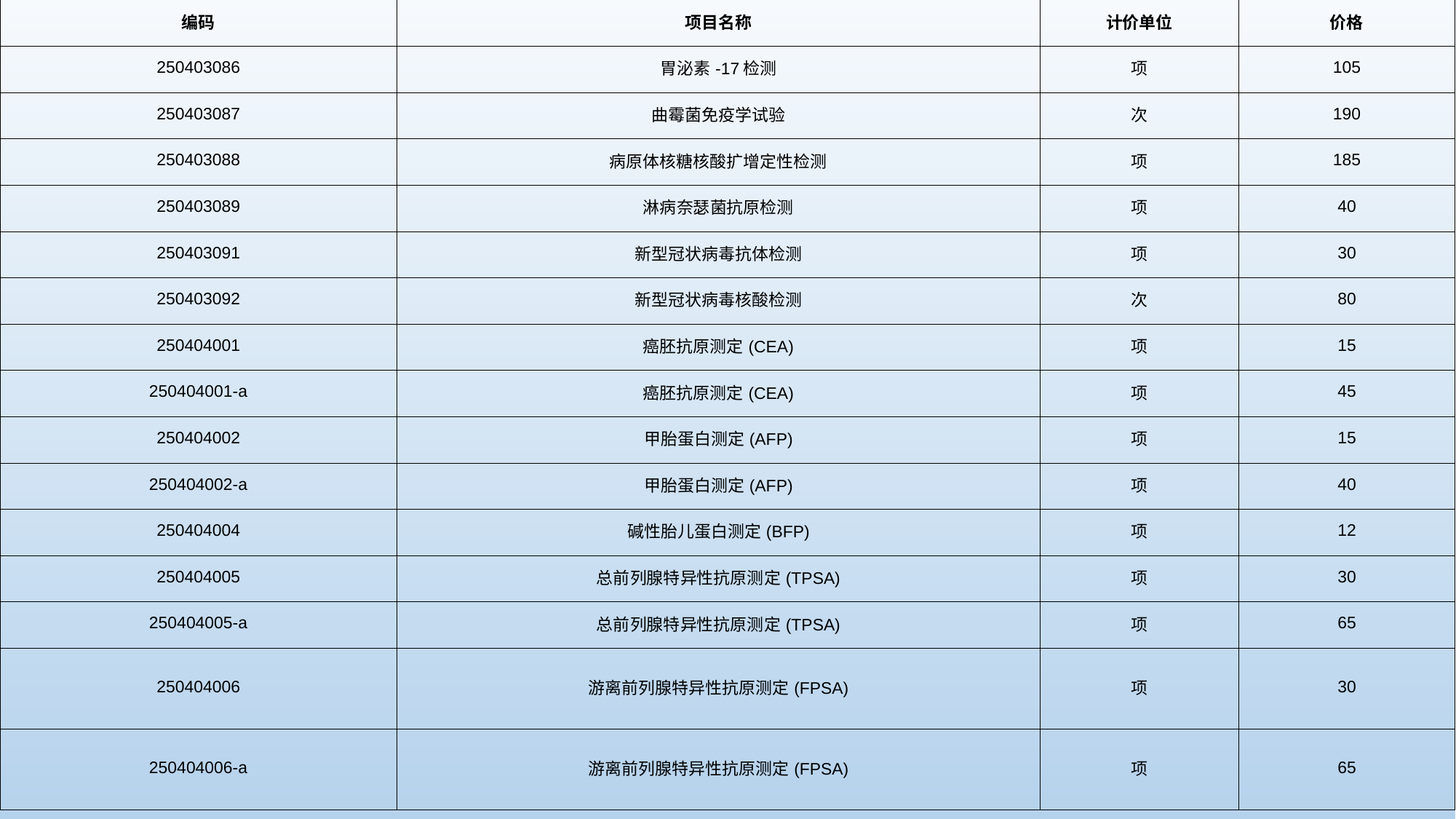

| 编码 | 项目名称 | 计价单位 | 价格 |
| --- | --- | --- | --- |
| 250403086 | 胃泌素-17检测 | 项 | 105 |
| 250403087 | 曲霉菌免疫学试验 | 次 | 190 |
| 250403088 | 病原体核糖核酸扩增定性检测 | 项 | 185 |
| 250403089 | 淋病奈瑟菌抗原检测 | 项 | 40 |
| 250403091 | 新型冠状病毒抗体检测 | 项 | 30 |
| 250403092 | 新型冠状病毒核酸检测 | 次 | 80 |
| 250404001 | 癌胚抗原测定(CEA) | 项 | 15 |
| 250404001-a | 癌胚抗原测定(CEA) | 项 | 45 |
| 250404002 | 甲胎蛋白测定(AFP) | 项 | 15 |
| 250404002-a | 甲胎蛋白测定(AFP) | 项 | 40 |
| 250404004 | 碱性胎儿蛋白测定(BFP) | 项 | 12 |
| 250404005 | 总前列腺特异性抗原测定(TPSA) | 项 | 30 |
| 250404005-a | 总前列腺特异性抗原测定(TPSA) | 项 | 65 |
| 250404006 | 游离前列腺特异性抗原测定(FPSA) | 项 | 30 |
| 250404006-a | 游离前列腺特异性抗原测定(FPSA) | 项 | 65 |